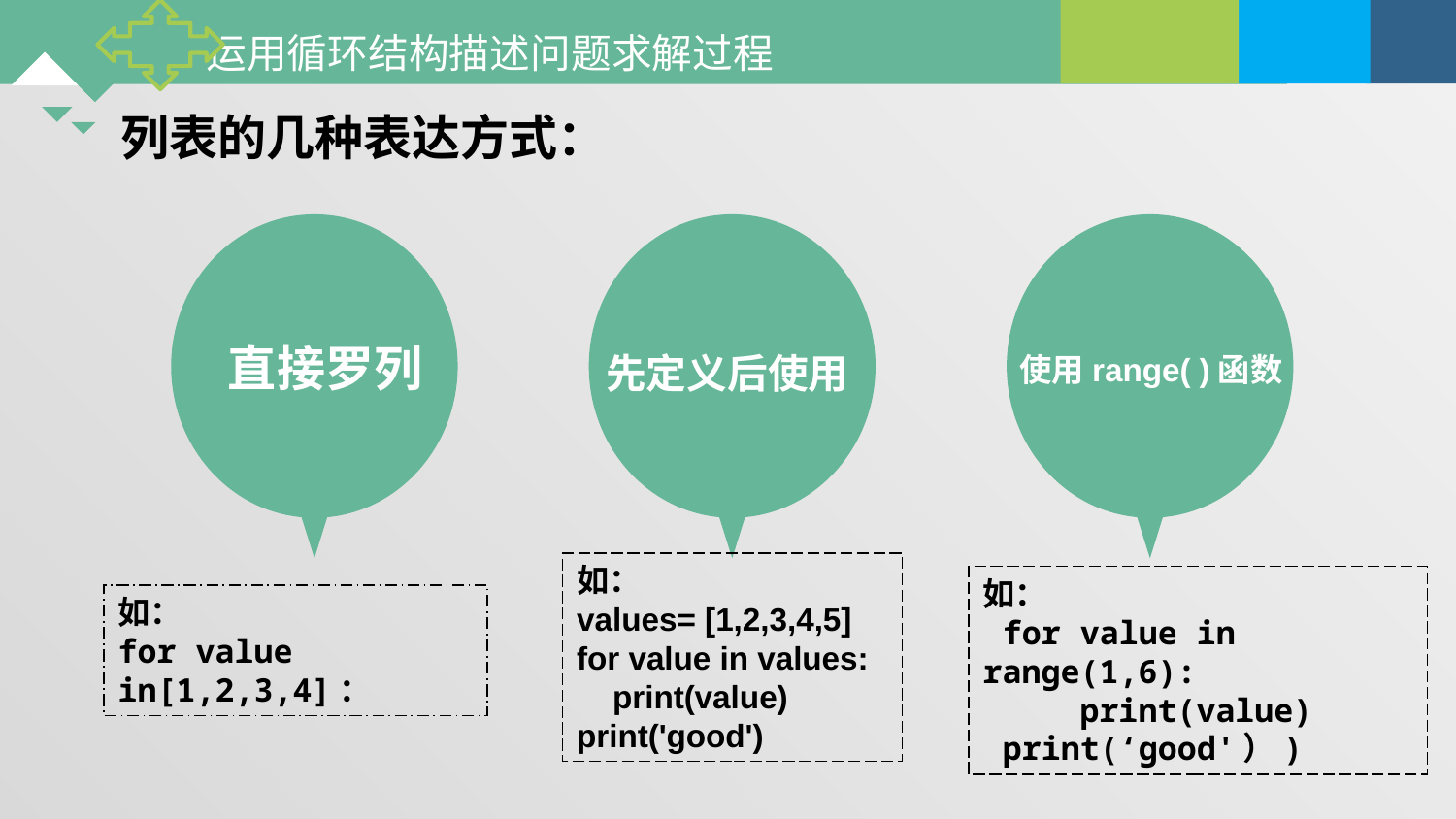

列表的几种表达方式：

直接罗列

先定义后使用

使用range( )函数
如：
values= [1,2,3,4,5]
for value in values:
    print(value)
print('good')
如：
 for value in range(1,6):
     print(value)
 print(‘good'）)
如：
for value in[1,2,3,4]：